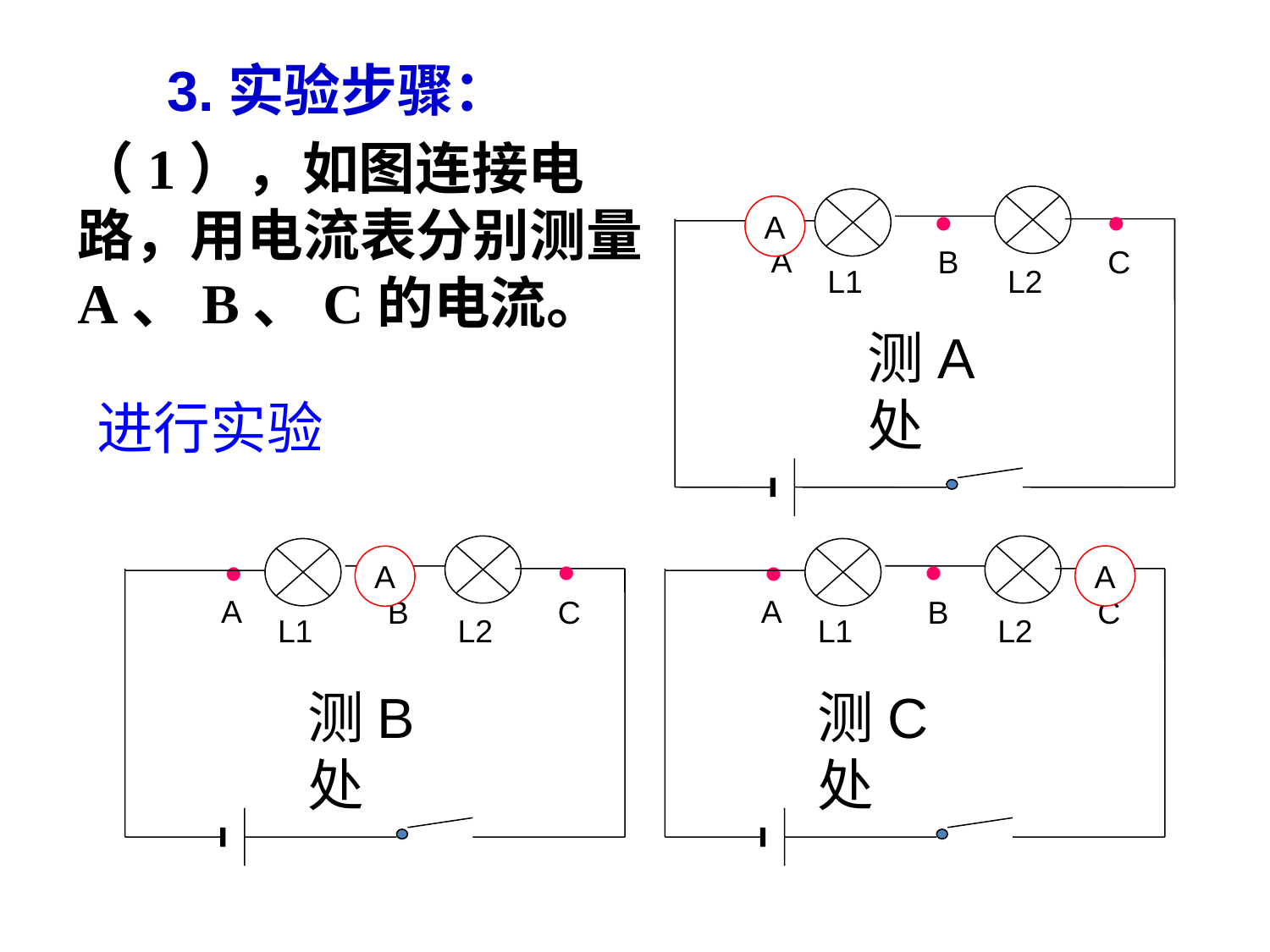

3.实验步骤：
（1），如图连接电路，用电流表分别测量A、B、C的电流。

●
●
●

A
B
C
L1
L2

A
测A处
进行实验

●
●
●

A
B
C
L1
L2

●
●
●

A
B
C
L1
L2

A
A
测B处
测C处